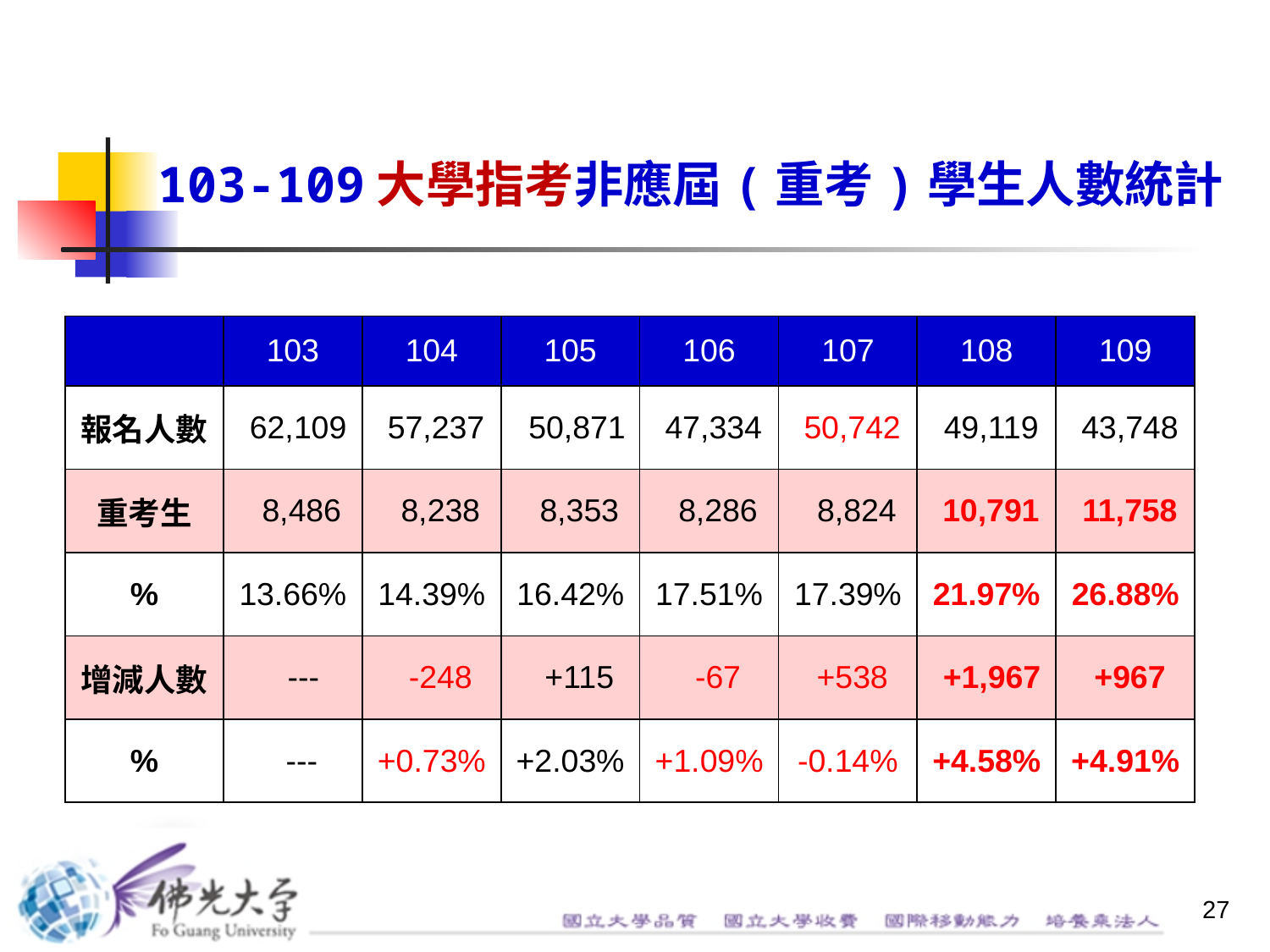

# 103-109大學指考非應屆(重考)學生人數統計
|  | 103 | 104 | 105 | 106 | 107 | 108 | 109 |
| --- | --- | --- | --- | --- | --- | --- | --- |
| 報名人數 | 62,109 | 57,237 | 50,871 | 47,334 | 50,742 | 49,119 | 43,748 |
| 重考生 | 8,486 | 8,238 | 8,353 | 8,286 | 8,824 | 10,791 | 11,758 |
| % | 13.66% | 14.39% | 16.42% | 17.51% | 17.39% | 21.97% | 26.88% |
| 增減人數 | --- | -248 | +115 | -67 | +538 | +1,967 | +967 |
| % | --- | +0.73% | +2.03% | +1.09% | -0.14% | +4.58% | +4.91% |
27